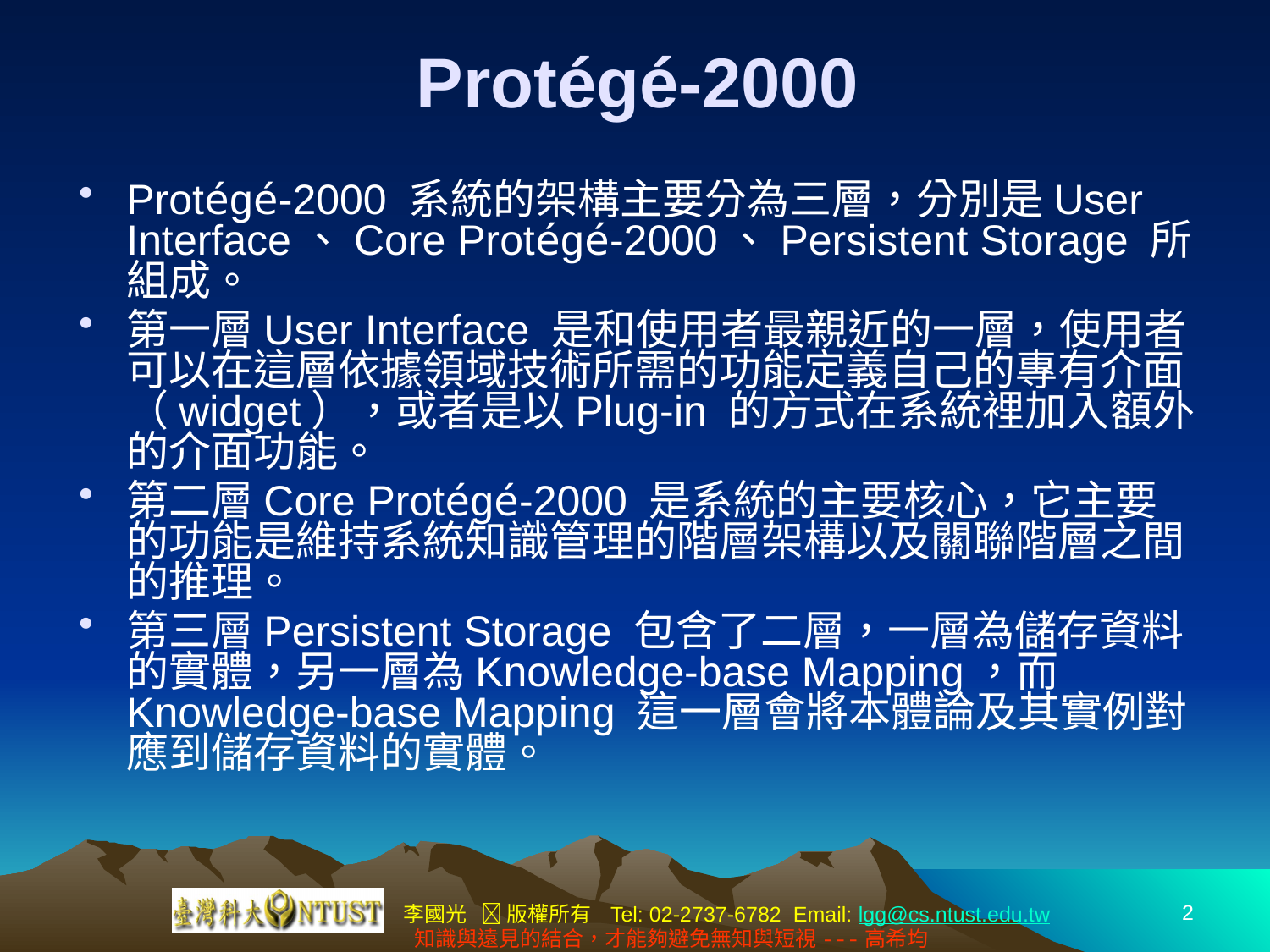

# Protégé-2000
Protégé-2000 系統的架構主要分為三層，分別是User Interface、Core Protégé-2000、Persistent Storage 所組成。
第一層User Interface 是和使用者最親近的一層，使用者可以在這層依據領域技術所需的功能定義自己的專有介面（widget），或者是以Plug-in 的方式在系統裡加入額外的介面功能。
第二層Core Protégé-2000 是系統的主要核心，它主要的功能是維持系統知識管理的階層架構以及關聯階層之間的推理。
第三層Persistent Storage 包含了二層，一層為儲存資料的實體，另一層為Knowledge-base Mapping，而Knowledge-base Mapping 這一層會將本體論及其實例對應到儲存資料的實體。
2